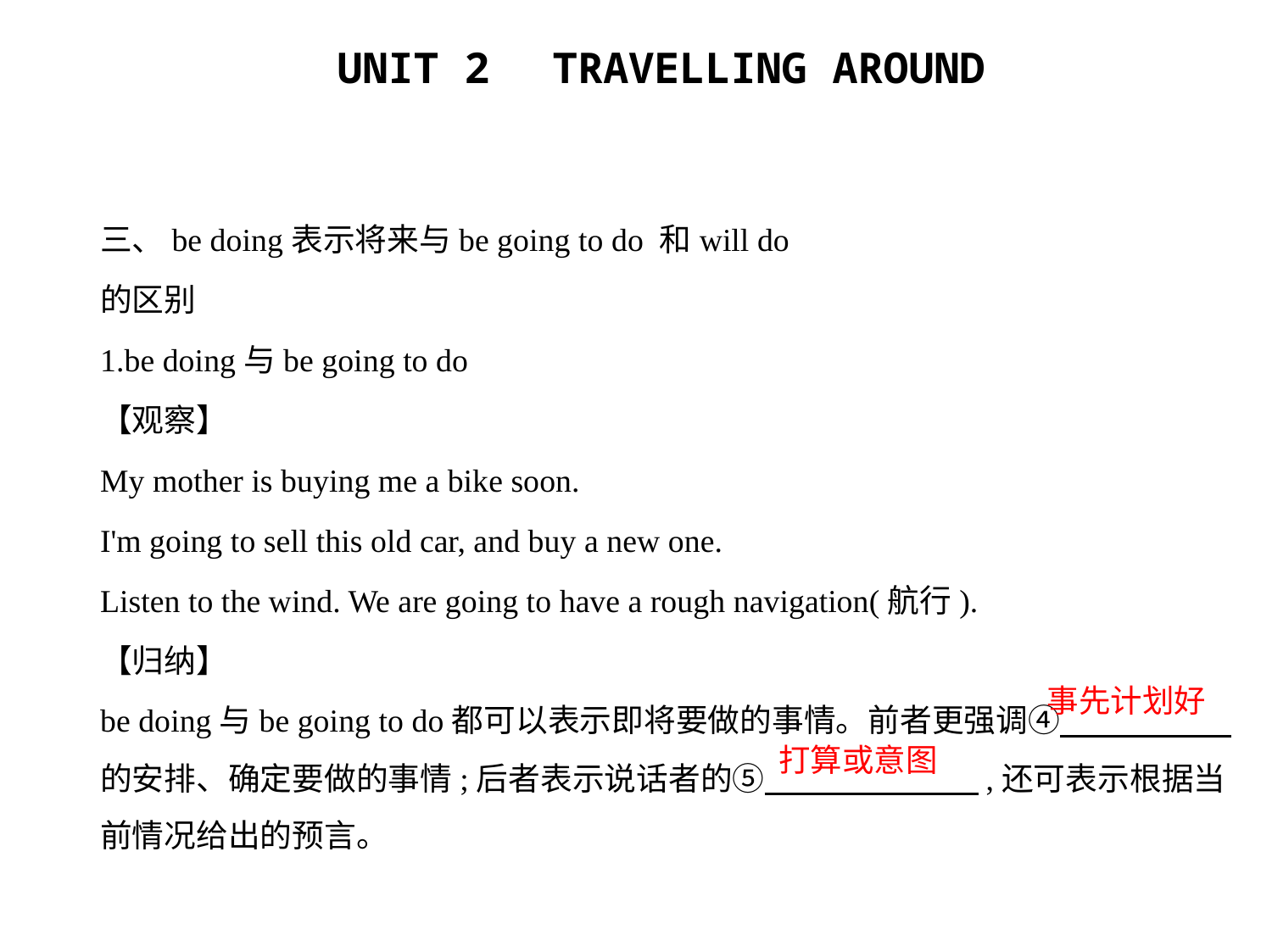

三、be doing表示将来与be going to do 和will do
的区别
1.be doing与be going to do
【观察】
My mother is buying me a bike soon.
I'm going to sell this old car, and buy a new one.
Listen to the wind. We are going to have a rough navigation(航行).
【归纳】
be doing与be going to do都可以表示即将要做的事情。前者更强调④　　　　      
的安排、确定要做的事情;后者表示说话者的⑤　　　　　　   ,还可表示根据当前情况给出的预言。
事先计划好
打算或意图